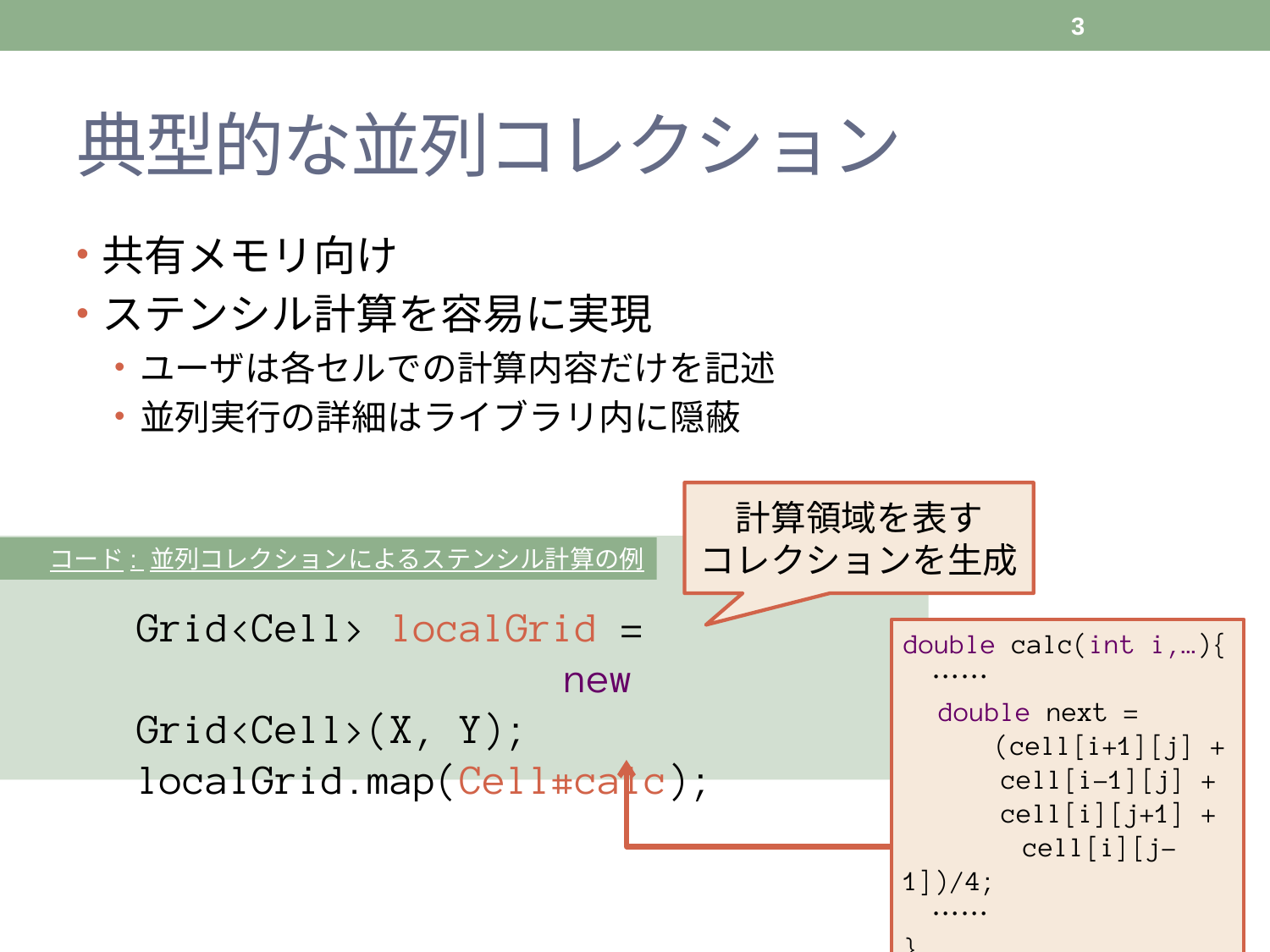

3
# 典型的な並列コレクション
共有メモリ向け
ステンシル計算を容易に実現
ユーザは各セルでの計算内容だけを記述
並列実行の詳細はライブラリ内に隠蔽
計算領域を表す
コレクションを生成

　　　コード: 並列コレクションによるステンシル計算の例
Grid<Cell> localGrid =
			  new Grid<Cell>(X, Y);
localGrid.map(Cell#calc);
double calc(int i,…){
　……
　double next =
　　　(cell[i+1][j] +
　　　 cell[i-1][j] +
　　　 cell[i][j+1] +
　　　　cell[i][j-1])/4;
　……
}